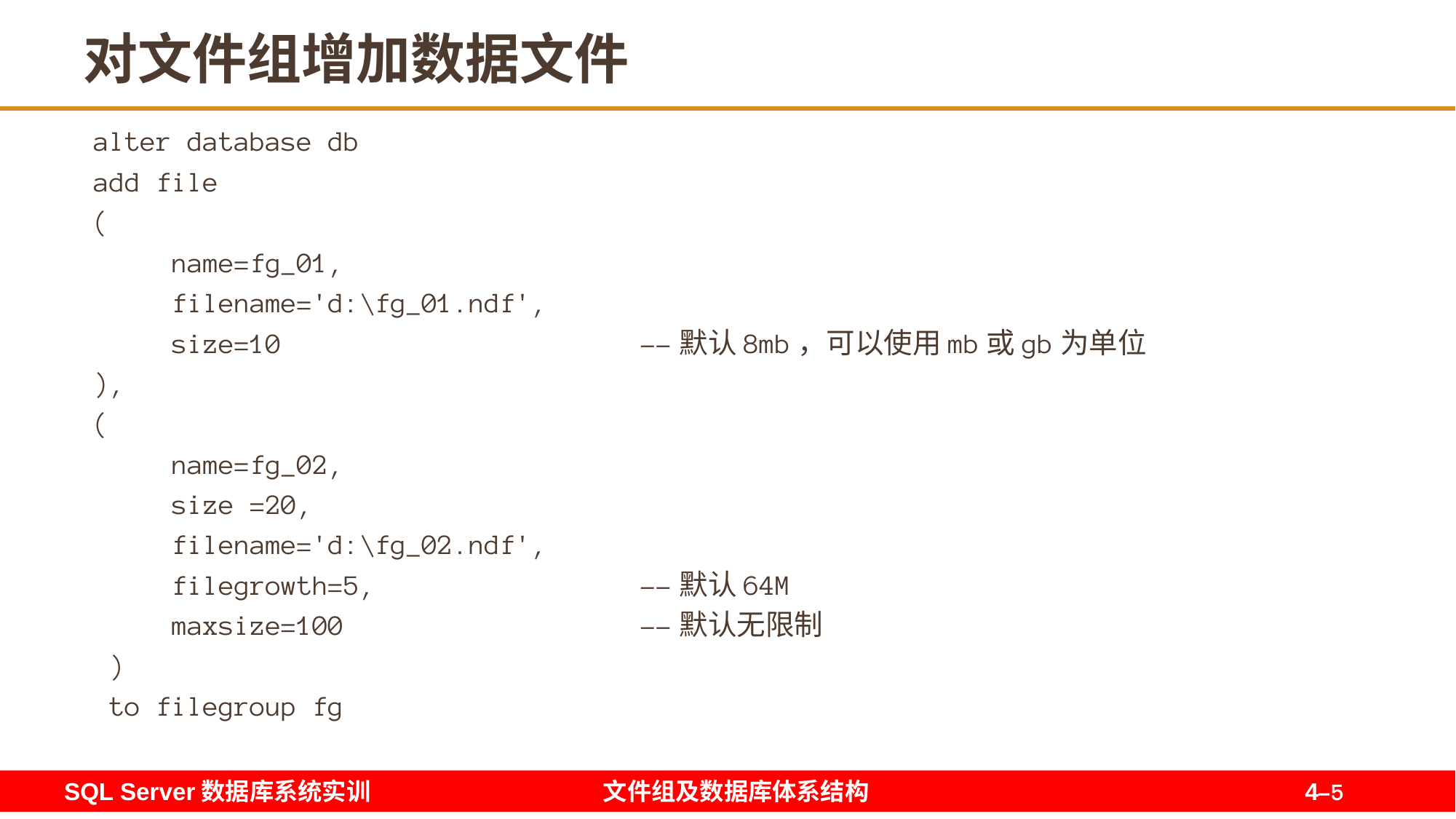

5
# 对文件组增加数据文件
alter database db
add file
(
     name=fg_01,
     filename='d:\fg_01.ndf',
     size=10                       --默认8mb，可以使用mb或gb为单位
),
(
     name=fg_02,
     size =20,
     filename='d:\fg_02.ndf',
     filegrowth=5,                 --默认64M
     maxsize=100                   --默认无限制
 )
 to filegroup fg